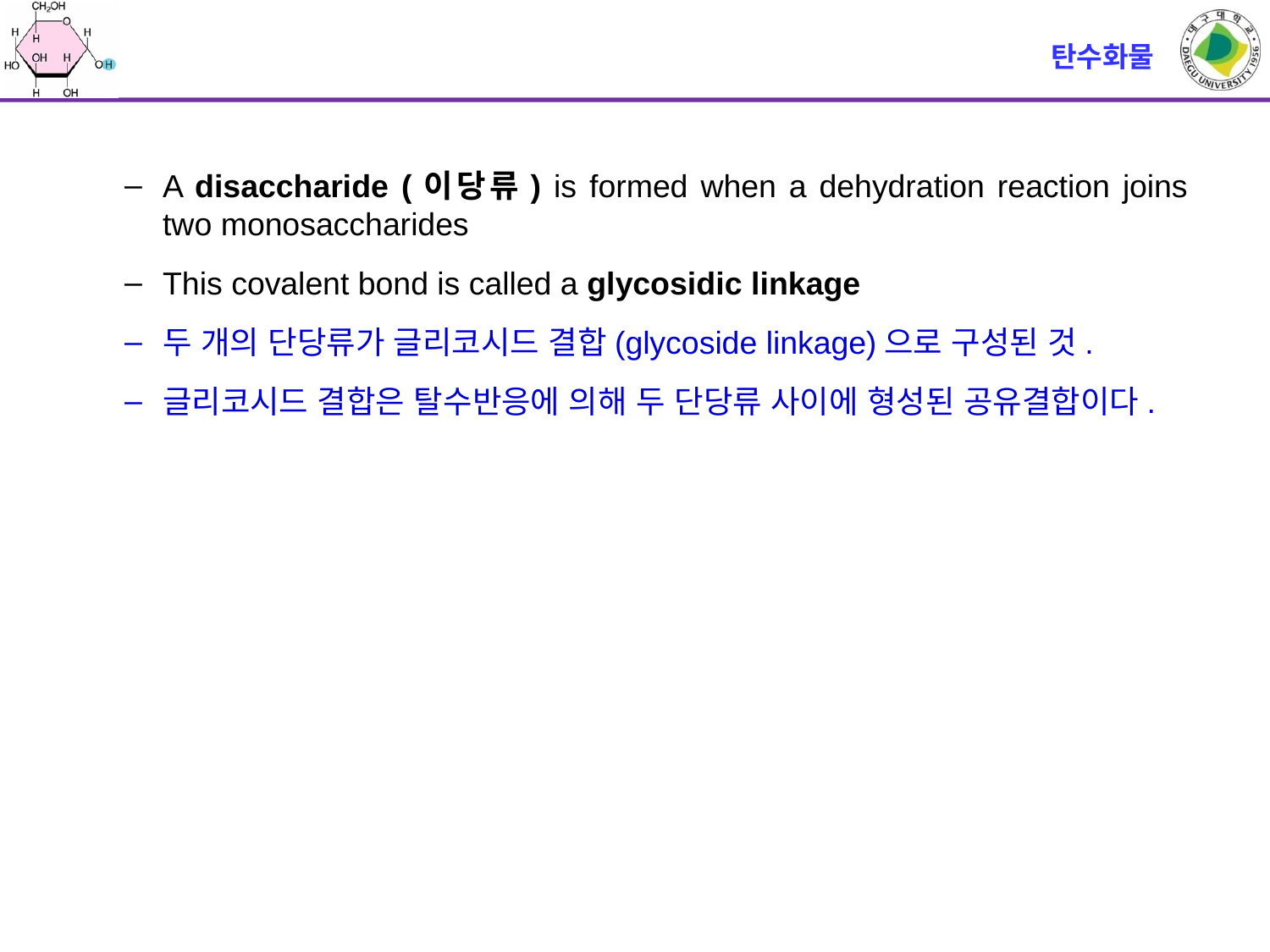

# 탄수화물
A disaccharide (이당류) is formed when a dehydration reaction joins two monosaccharides
This covalent bond is called a glycosidic linkage
두 개의 단당류가 글리코시드 결합(glycoside linkage)으로 구성된 것.
글리코시드 결합은 탈수반응에 의해 두 단당류 사이에 형성된 공유결합이다.